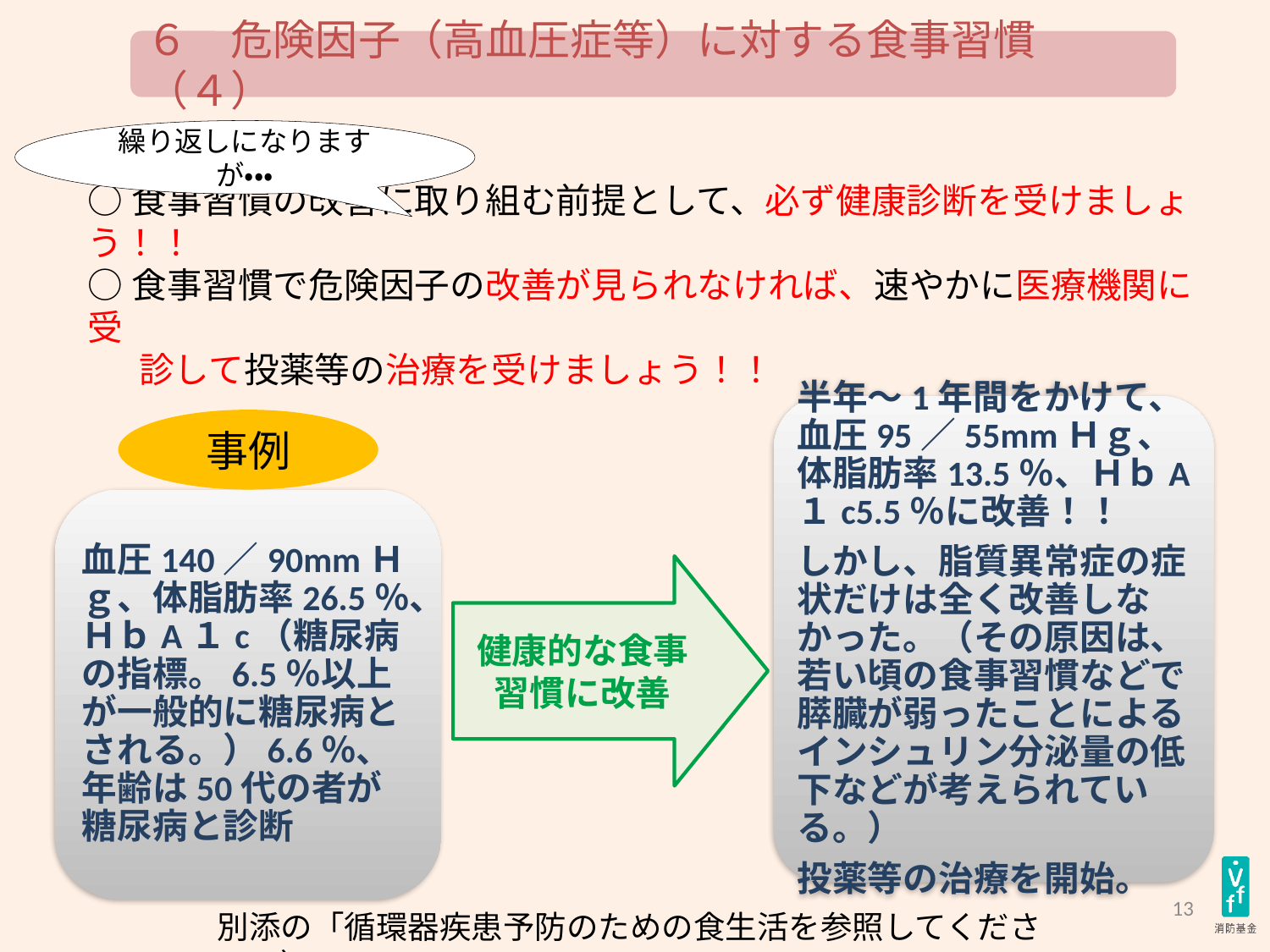

６　危険因子（高血圧症等）に対する食事習慣（４）
繰り返しになりますが・・・

○食事習慣の改善に取り組む前提として、必ず健康診断を受けましょう！！
○食事習慣で危険因子の改善が見られなければ、速やかに医療機関に受
　  診して投薬等の治療を受けましょう！！
半年～1年間をかけて、血圧95／55mmＨｇ、体脂肪率13.5％、ＨｂA１c5.5％に改善！！
しかし、脂質異常症の症状だけは全く改善しなかった。（その原因は、若い頃の食事習慣などで膵臓が弱ったことによるインシュリン分泌量の低下などが考えられている。）
投薬等の治療を開始。
事例
血圧140／90mmＨｇ、体脂肪率26.5％、ＨｂA１c（糖尿病の指標。6.5％以上が一般的に糖尿病とされる。）6.6％、年齢は50代の者が糖尿病と診断
健康的な食事
習慣に改善
13
別添の「循環器疾患予防のための食生活を参照してください。）